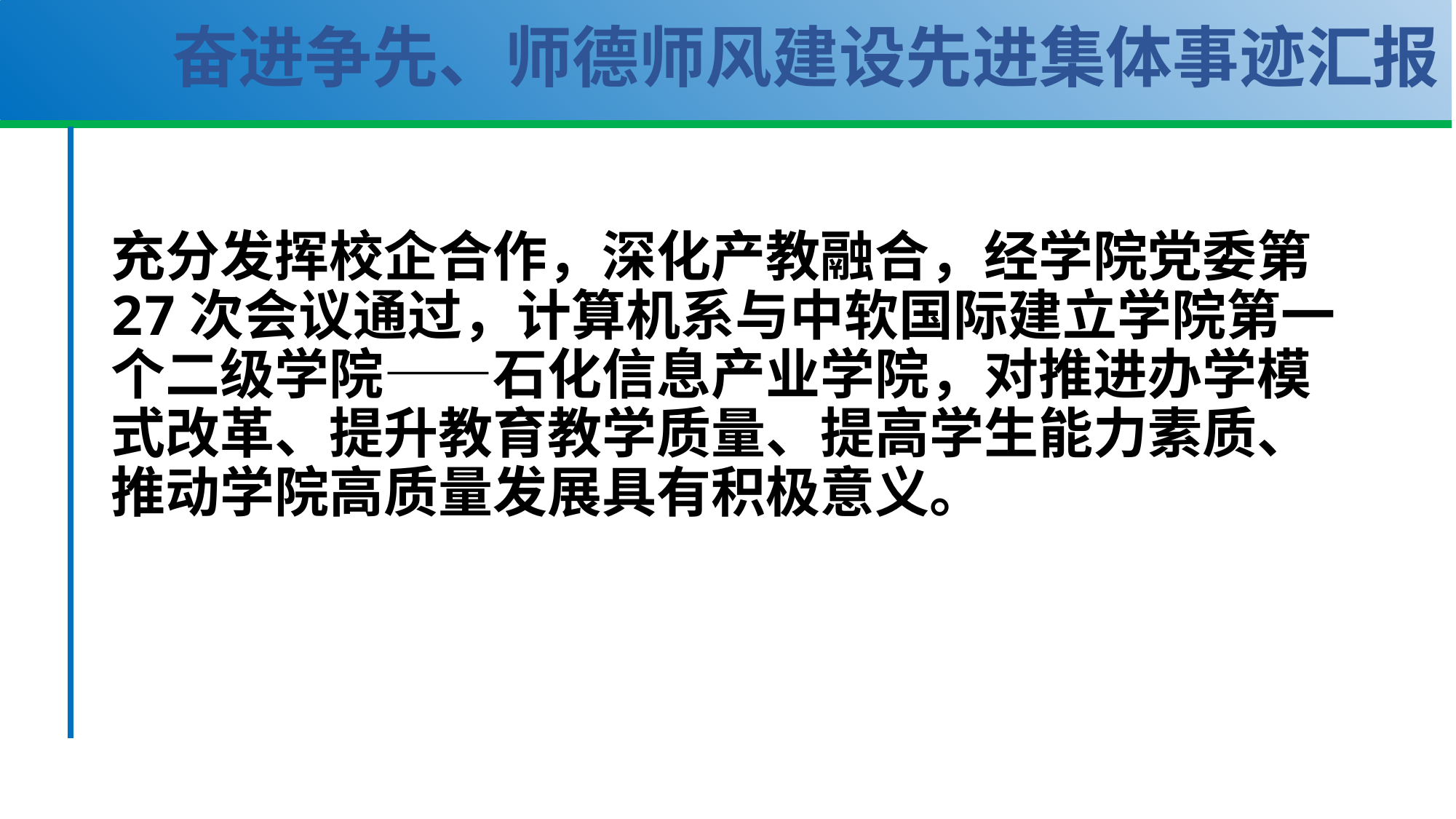

# 奋进争先、师德师风建设先进集体事迹汇报

充分发挥校企合作，深化产教融合，经学院党委第27次会议通过，计算机系与中软国际建立学院第一个二级学院——石化信息产业学院，对推进办学模式改革、提升教育教学质量、提高学生能力素质、推动学院高质量发展具有积极意义。